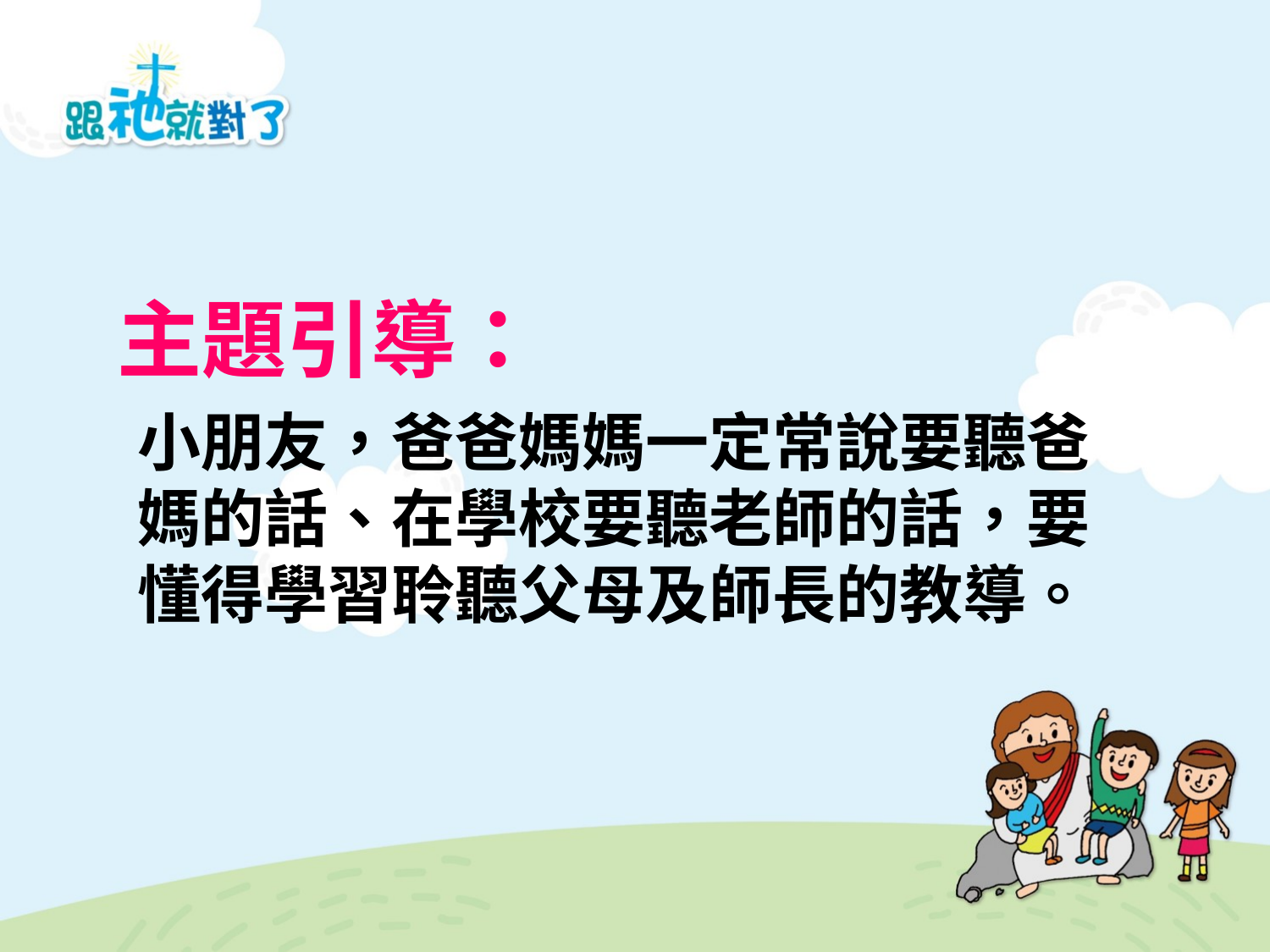

主題引導：
小朋友，爸爸媽媽一定常說要聽爸媽的話、在學校要聽老師的話，要懂得學習聆聽父母及師長的教導。